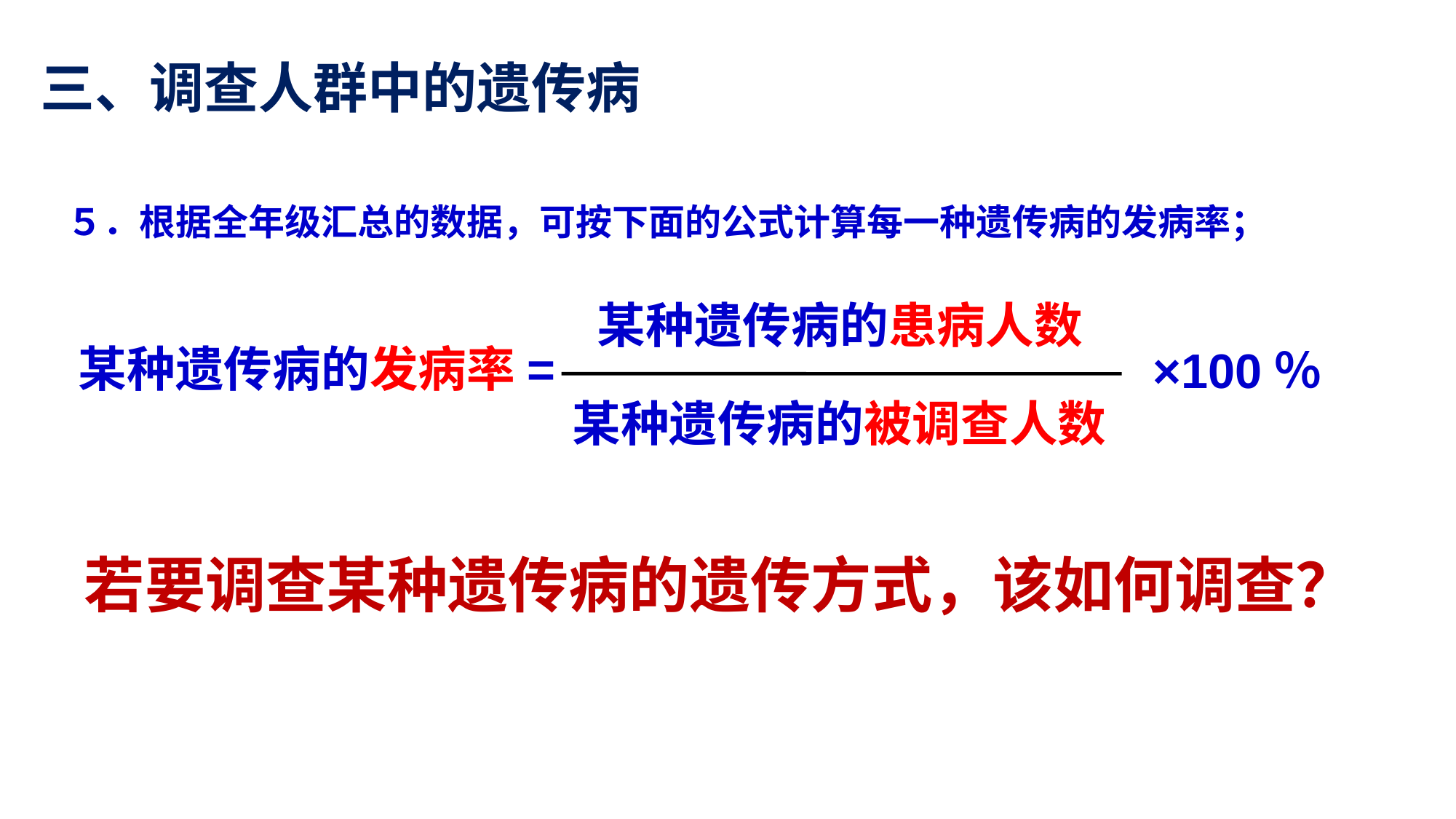

三、调查人群中的遗传病
５．根据全年级汇总的数据，可按下面的公式计算每一种遗传病的发病率；
某种遗传病的患病人数
某种遗传病的发病率=
×100％

某种遗传病的被调查人数
若要调查某种遗传病的遗传方式，该如何调查？